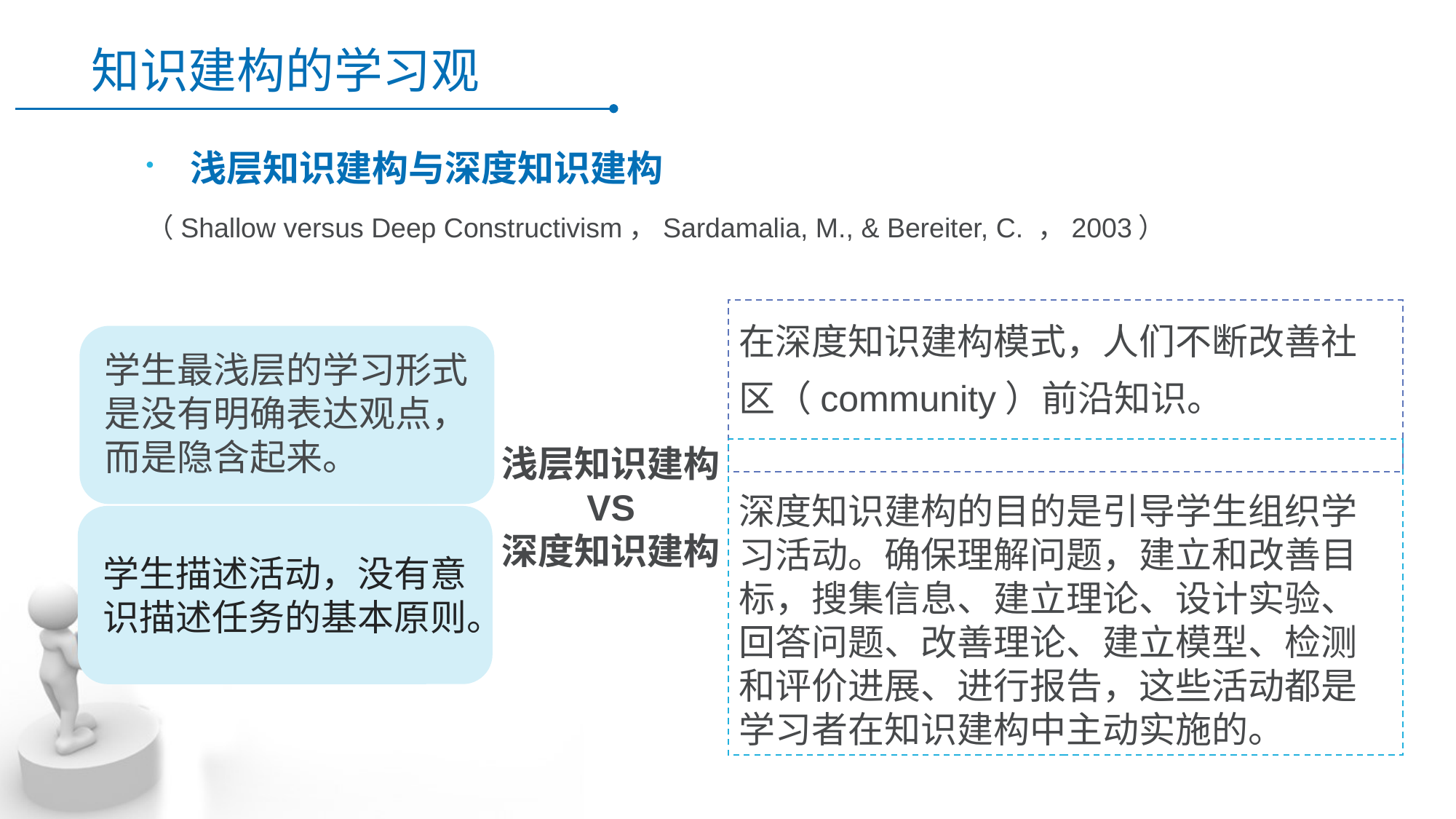

# 知识建构的学习观
浅层知识建构与深度知识建构
（Shallow versus Deep Constructivism，Sardamalia, M., & Bereiter, C. ，2003）
在深度知识建构模式，人们不断改善社区（community）前沿知识。

学生最浅层的学习形式是没有明确表达观点，而是隐含起来。
浅层知识建构
VS
深度知识建构

深度知识建构的目的是引导学生组织学习活动。确保理解问题，建立和改善目标，搜集信息、建立理论、设计实验、回答问题、改善理论、建立模型、检测和评价进展、进行报告，这些活动都是学习者在知识建构中主动实施的。

学生描述活动，没有意识描述任务的基本原则。